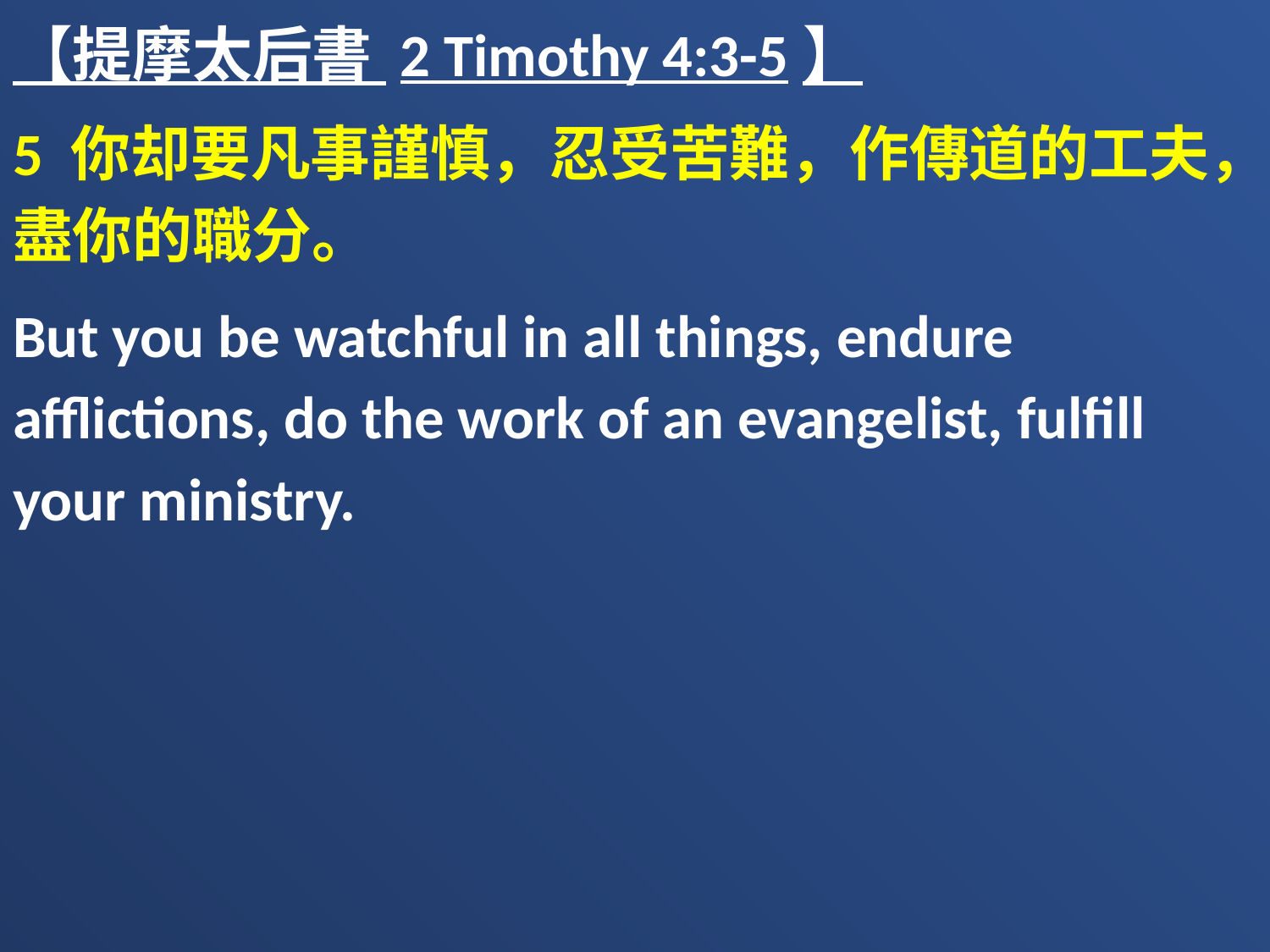

【提摩太后書 2 Timothy 4:3-5】
5 你却要凡事謹慎，忍受苦難，作傳道的工夫，盡你的職分。
But you be watchful in all things, endure afflictions, do the work of an evangelist, fulfill your ministry.